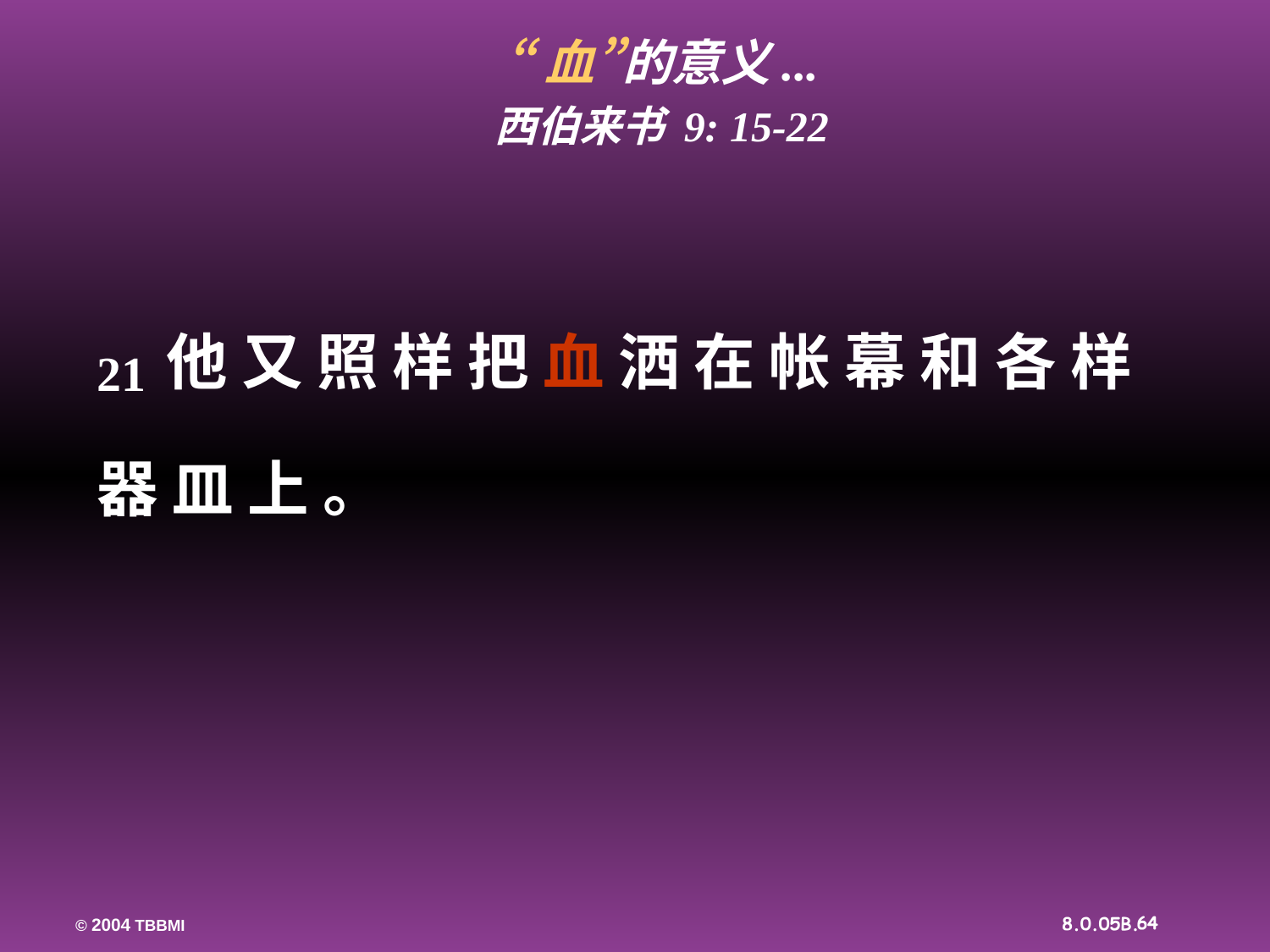

“血”的意义...
西伯来书 9: 15-22

21他 又 照 样 把 血 洒 在 帐 幕 和 各 样 器 皿 上 。

64